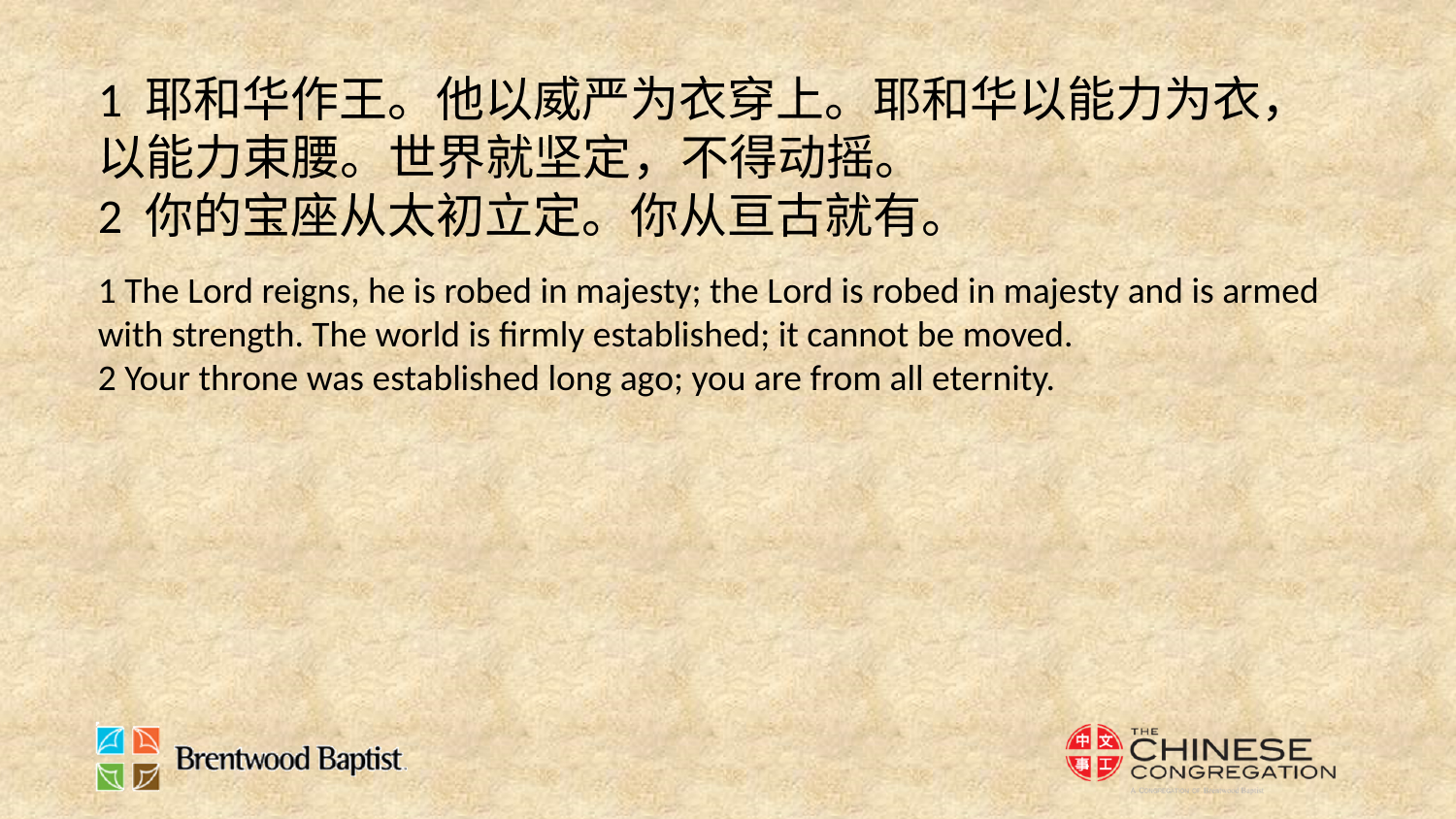

1 耶和华作王。他以威严为衣穿上。耶和华以能力为衣，以能力束腰。世界就坚定，不得动摇。
2 你的宝座从太初立定。你从亘古就有。

1 The Lord reigns, he is robed in majesty; the Lord is robed in majesty and is armed with strength. The world is firmly established; it cannot be moved.
2 Your throne was established long ago; you are from all eternity.